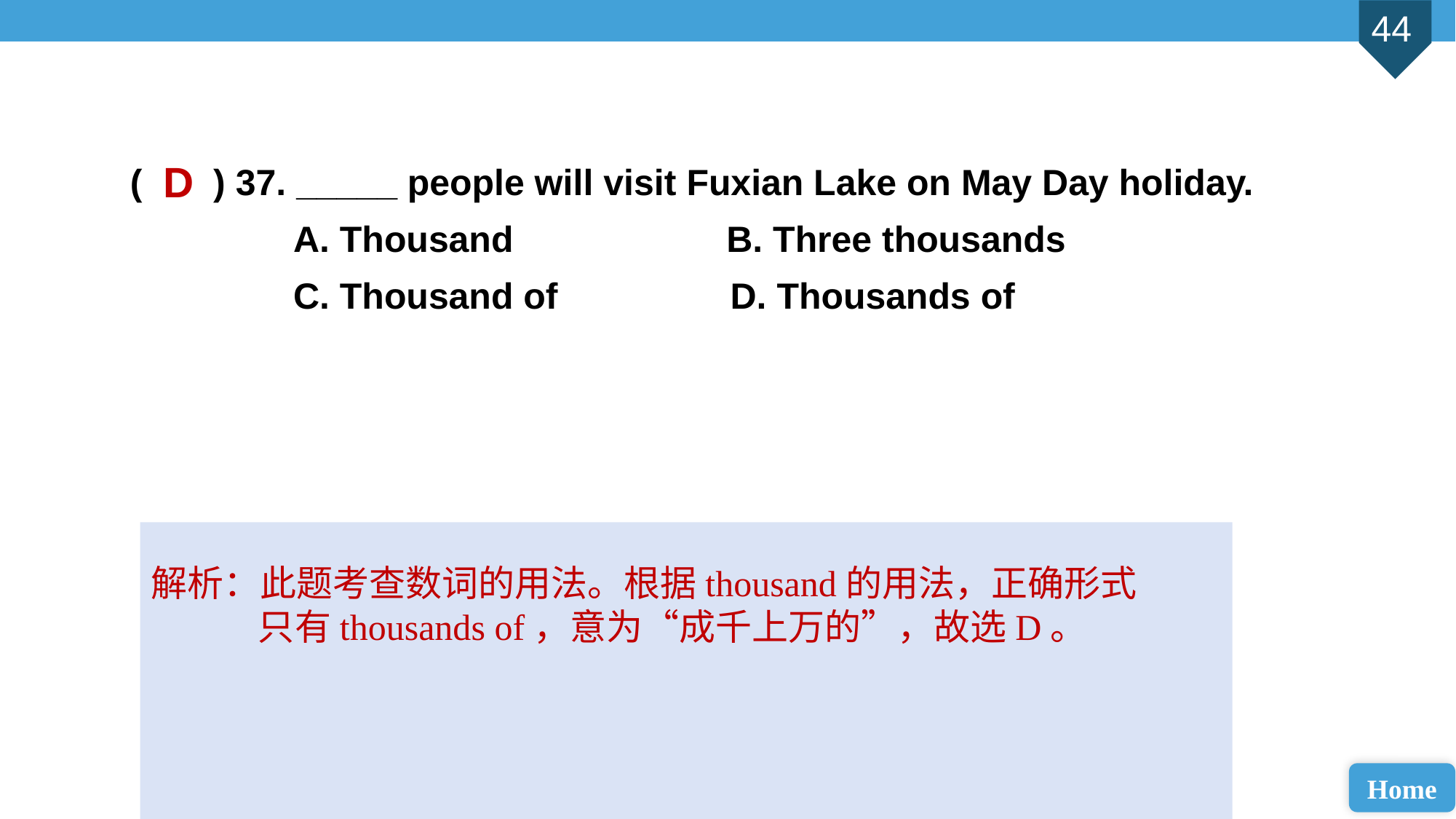

(       ) 37. _____ people will visit Fuxian Lake on May Day holiday.
                A. Thousand                     B. Three thousands
                C. Thousand of                 D. Thousands of
D

解析：此题考查数词的用法。根据thousand的用法，正确形式只有thousands of，意为“成千上万的”，故选D。